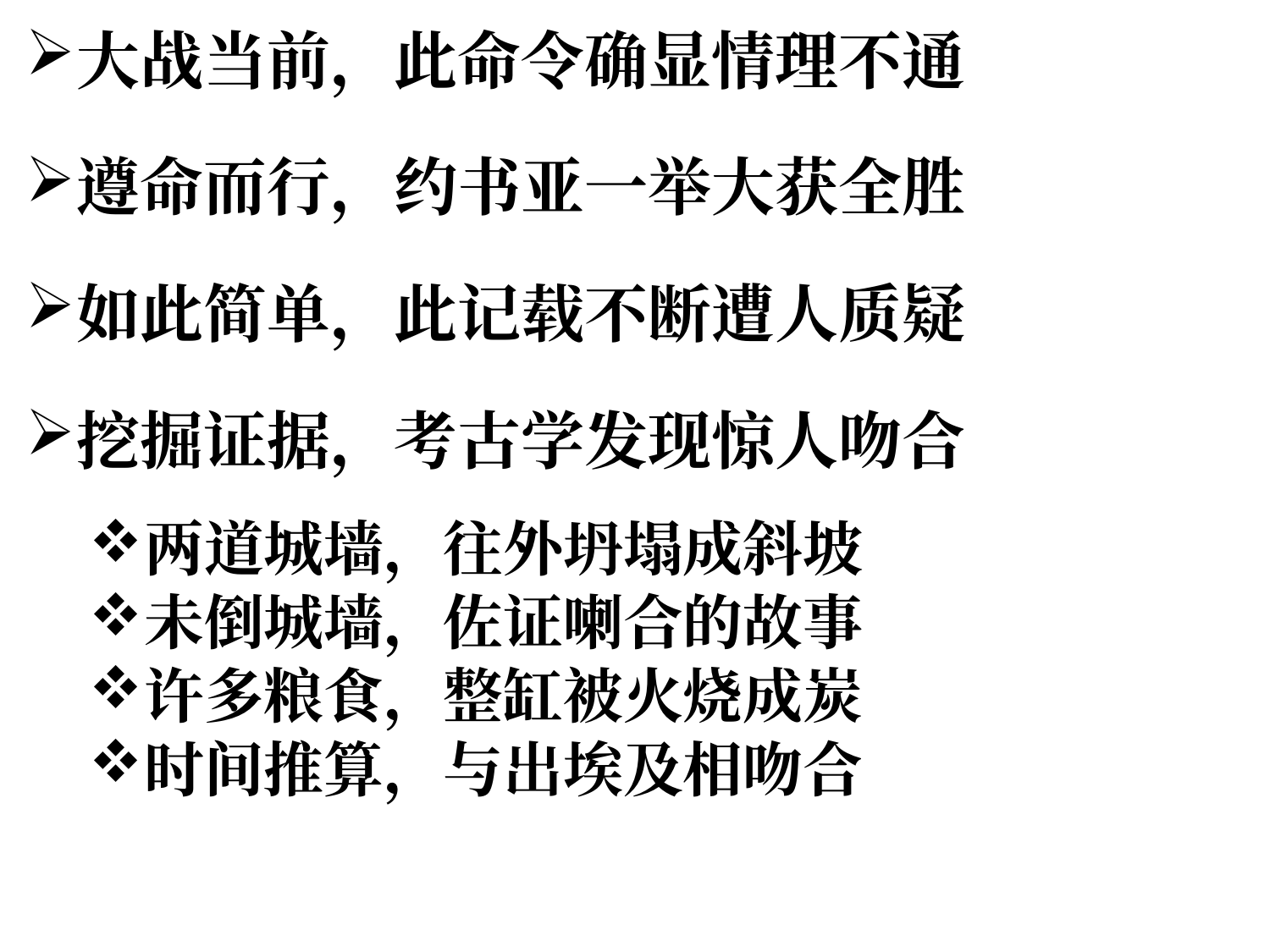

大战当前，此命令确显情理不通

遵命而行，约书亚一举大获全胜

如此简单，此记载不断遭人质疑

挖掘证据，考古学发现惊人吻合

两道城墙，往外坍塌成斜坡
未倒城墙，佐证喇合的故事
许多粮食，整缸被火烧成炭
时间推算，与出埃及相吻合